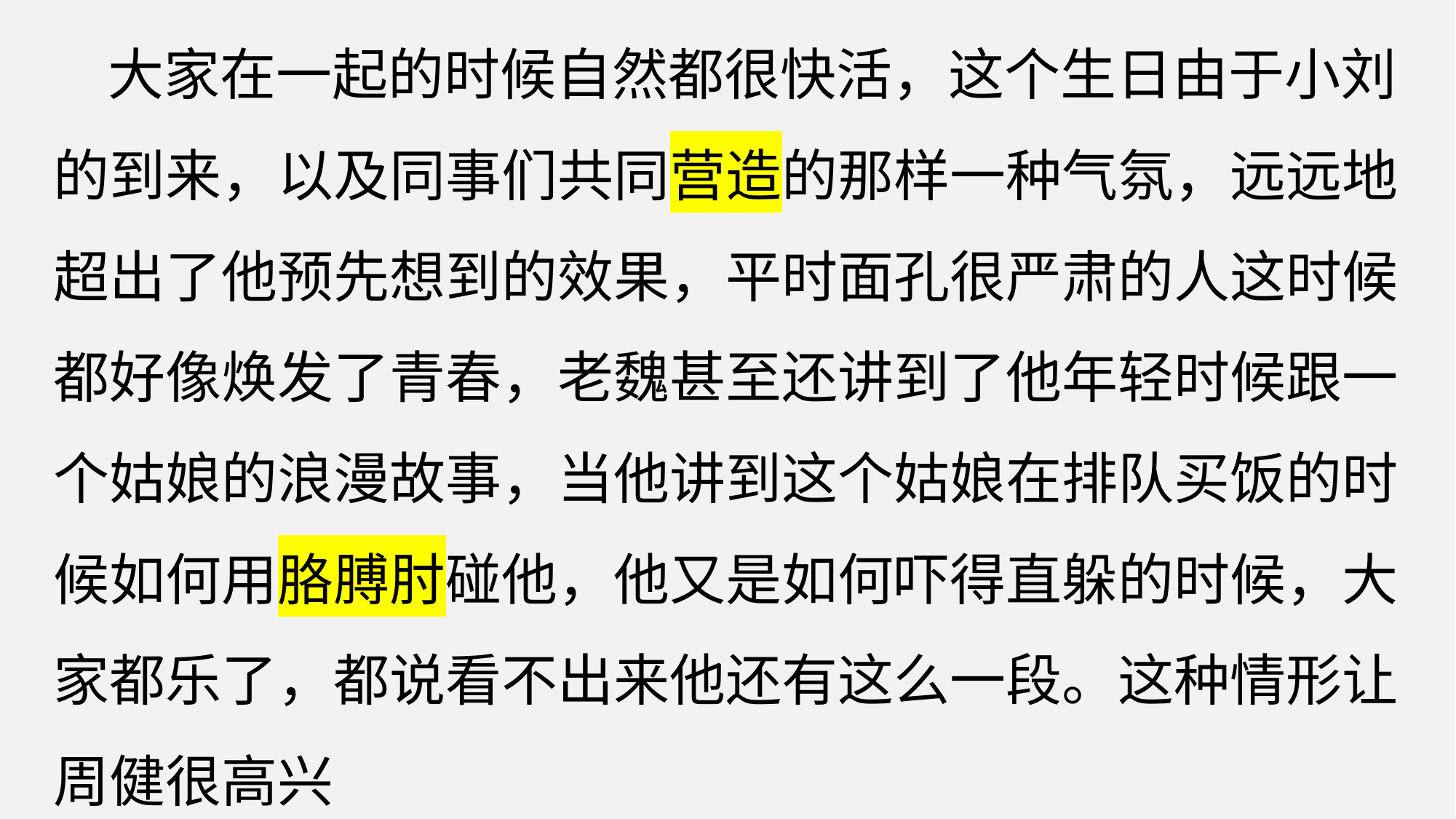

大家在一起的时候自然都很快活，这个生日由于小刘的到来，以及同事们共同营造的那样一种气氛，远远地超出了他预先想到的效果，平时面孔很严肃的人这时候都好像焕发了青春，老魏甚至还讲到了他年轻时候跟一个姑娘的浪漫故事，当他讲到这个姑娘在排队买饭的时候如何用胳膊肘碰他，他又是如何吓得直躲的时候，大家都乐了，都说看不出来他还有这么一段。这种情形让周健很高兴